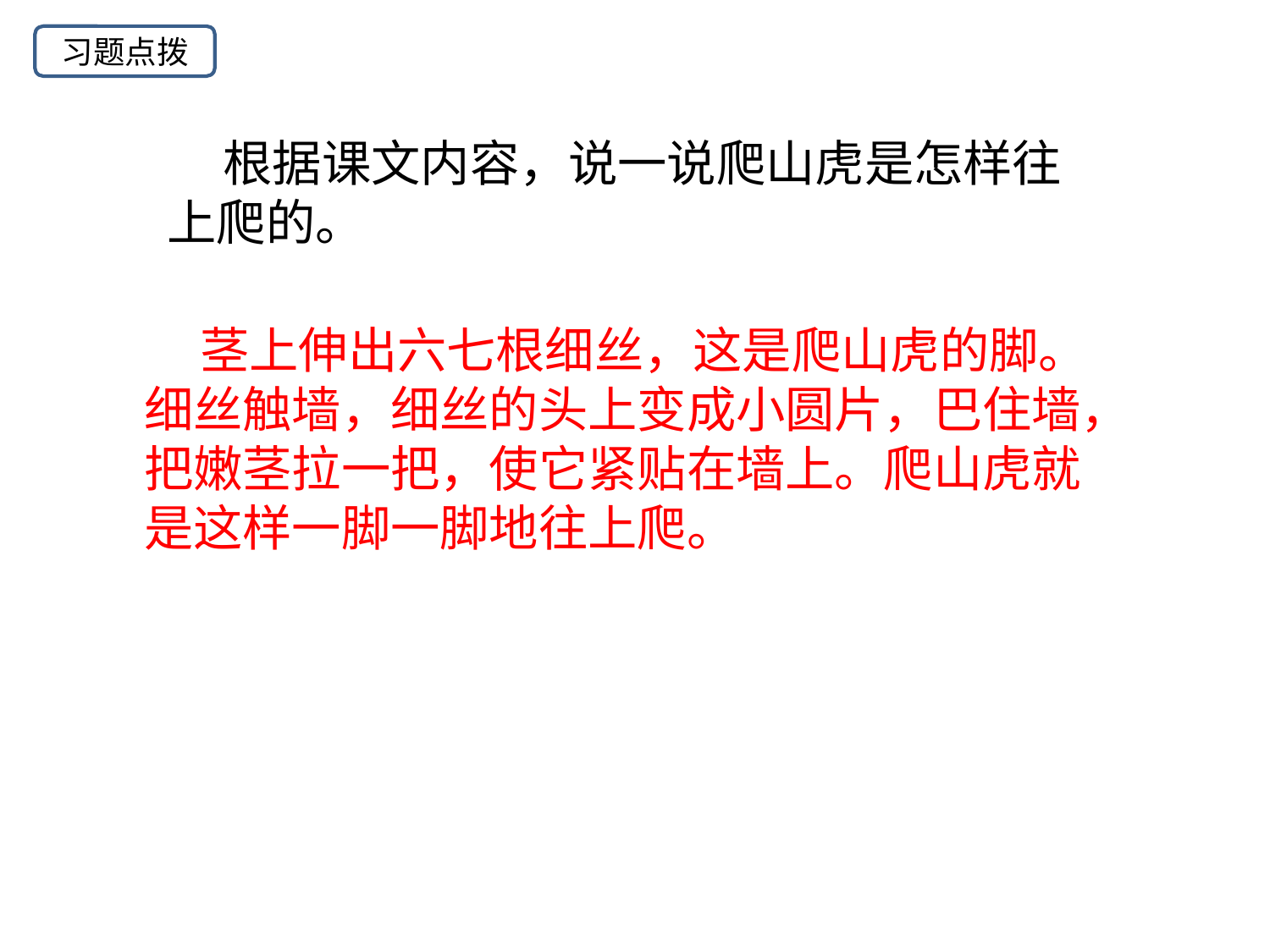

习题点拨
    根据课文内容，说一说爬山虎是怎样往上爬的。
    茎上伸出六七根细丝，这是爬山虎的脚。细丝触墙，细丝的头上变成小圆片，巴住墙，把嫩茎拉一把，使它紧贴在墙上。爬山虎就是这样一脚一脚地往上爬。